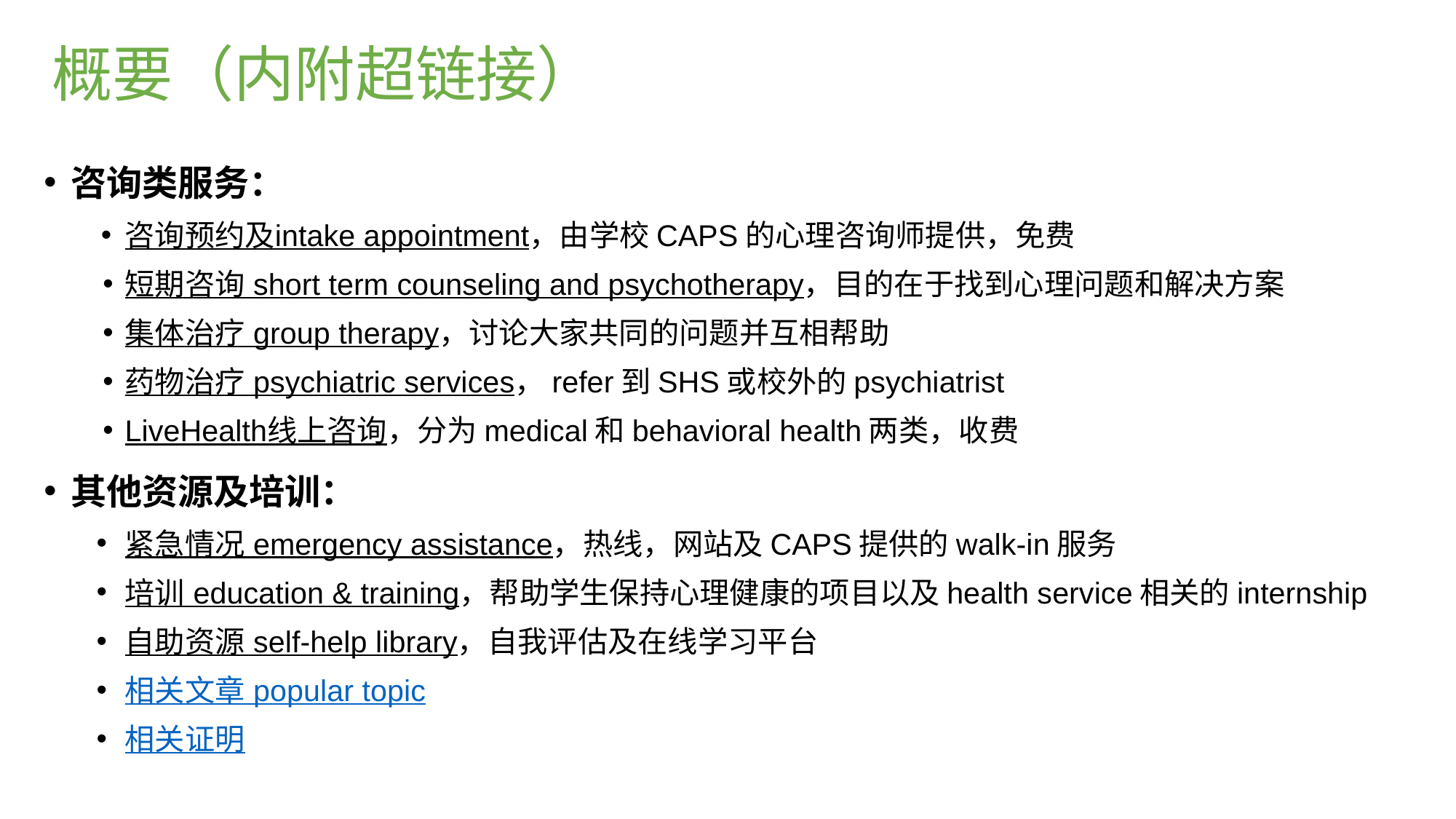

概要（内附超链接）
咨询类服务：
咨询预约及intake appointment，由学校CAPS的心理咨询师提供，免费
短期咨询 short term counseling and psychotherapy，目的在于找到心理问题和解决方案
集体治疗 group therapy，讨论大家共同的问题并互相帮助
药物治疗 psychiatric services，refer到SHS或校外的psychiatrist
LiveHealth线上咨询，分为medical和behavioral health两类，收费
其他资源及培训：
紧急情况 emergency assistance，热线，网站及CAPS提供的walk-in服务
培训 education & training，帮助学生保持心理健康的项目以及health service相关的internship
自助资源 self-help library，自我评估及在线学习平台
相关文章 popular topic
相关证明